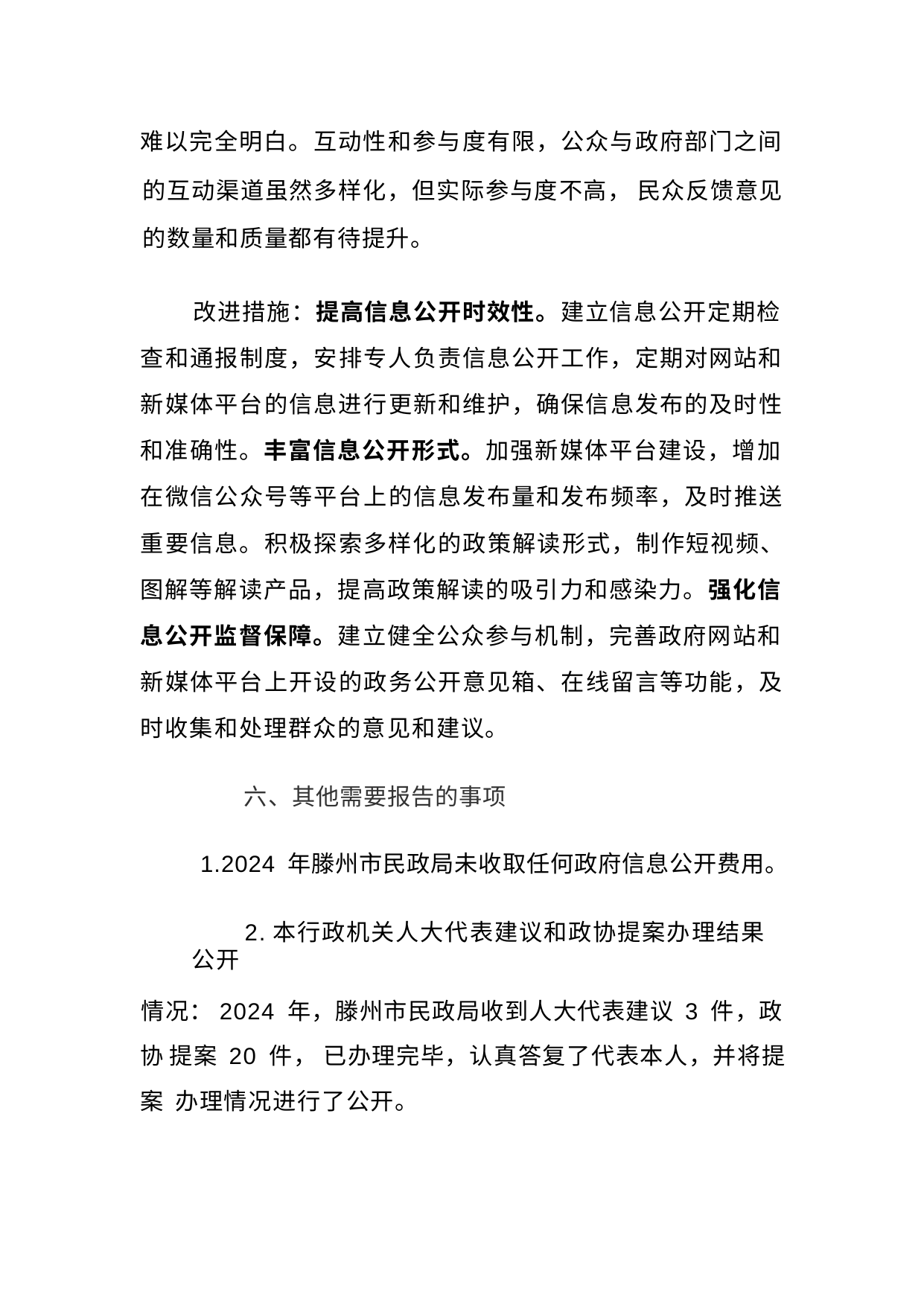

难以完全明白。互动性和参与度有限，公众与政府部门之间
的互动渠道虽然多样化，但实际参与度不高， 民众反馈意见 的数量和质量都有待提升。

改进措施：提高信息公开时效性。建立信息公开定期检 查和通报制度，安排专人负责信息公开工作，定期对网站和 新媒体平台的信息进行更新和维护，确保信息发布的及时性 和准确性。丰富信息公开形式。加强新媒体平台建设，增加 在微信公众号等平台上的信息发布量和发布频率，及时推送 重要信息。积极探索多样化的政策解读形式，制作短视频、 图解等解读产品，提高政策解读的吸引力和感染力。强化信 息公开监督保障。建立健全公众参与机制，完善政府网站和 新媒体平台上开设的政务公开意见箱、在线留言等功能，及 时收集和处理群众的意见和建议。

六、其他需要报告的事项

1.2024 年滕州市民政局未收取任何政府信息公开费用。

2.本行政机关人大代表建议和政协提案办理结果公开
情况：2024 年，滕州市民政局收到人大代表建议 3 件，政协 提案 20 件， 已办理完毕，认真答复了代表本人，并将提案  办理情况进行了公开。